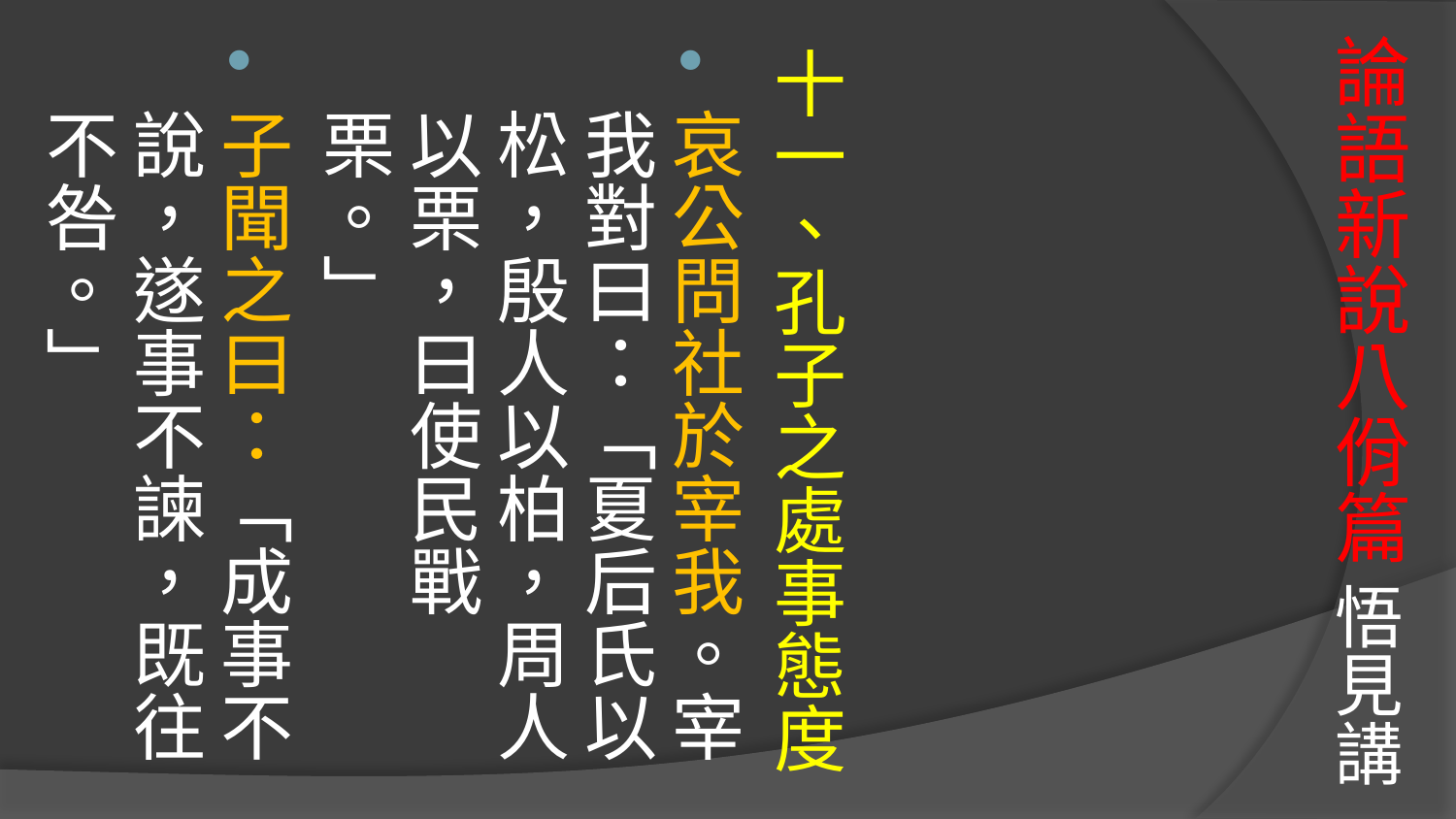

# 論語新說八佾篇 悟見講
十一、孔子之處事態度
哀公問社於宰我。宰我對曰：「夏后氏以松，殷人以柏，周人以栗，曰使民戰栗。」
子聞之曰：「成事不說，遂事不諫，既往不咎。」